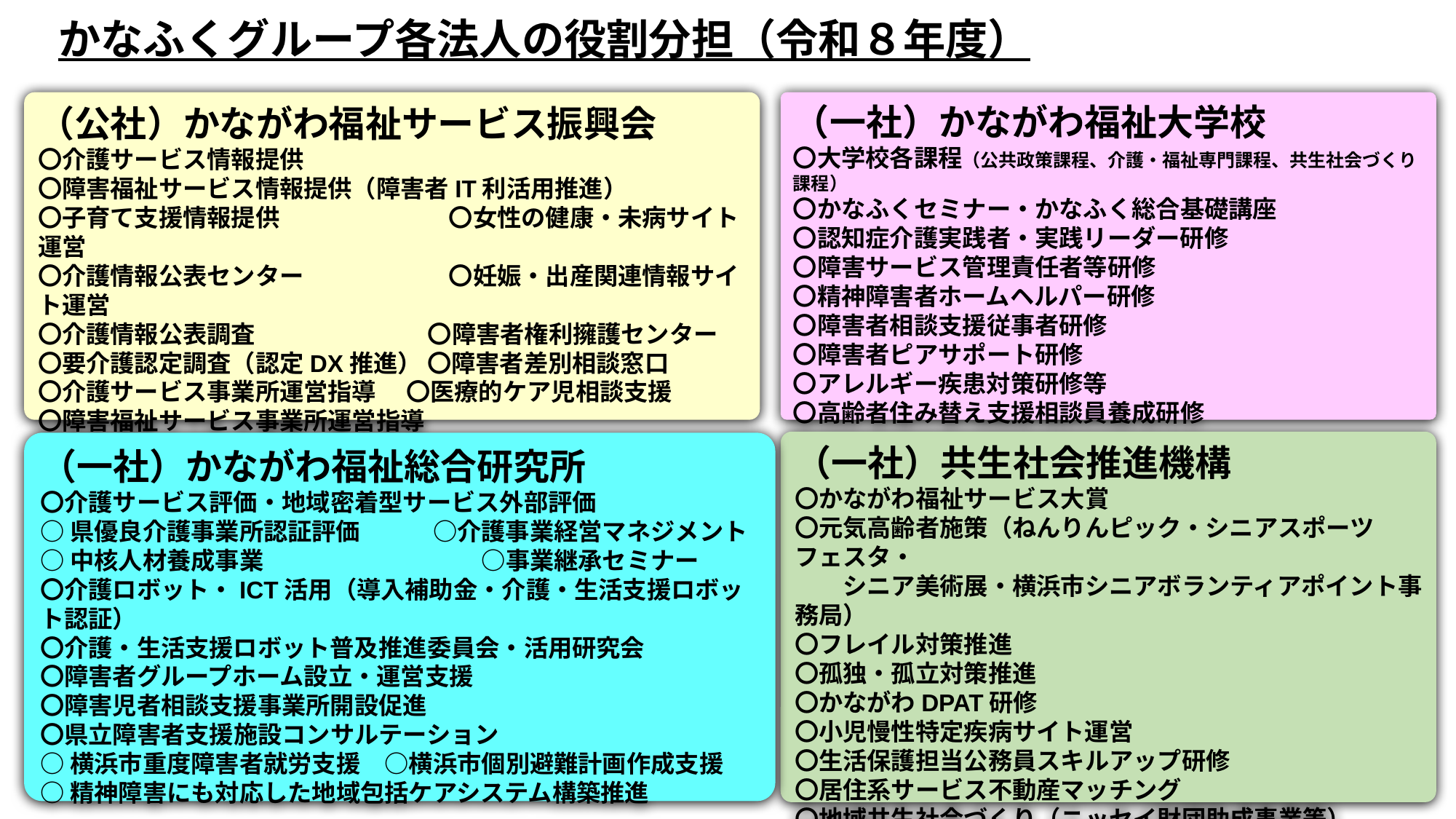

かなふくグループ各法人の役割分担（令和８年度）

（公社）かながわ福祉サービス振興会
〇介護サービス情報提供
〇障害福祉サービス情報提供（障害者IT利活用推進）
〇子育て支援情報提供　　　　　　　〇女性の健康・未病サイト運営
〇介護情報公表センター　　　　　　〇妊娠・出産関連情報サイト運営
〇介護情報公表調査　　　　    　　 〇障害者権利擁護センター
〇要介護認定調査（認定DX推進） 〇障害者差別相談窓口
〇介護サービス事業所運営指導 　〇医療的ケア児相談支援
〇障害福祉サービス事業所運営指導
〇体制届・処遇改善加算の書面審査
（一社）かながわ福祉大学校
〇大学校各課程（公共政策課程、介護・福祉専門課程、共生社会づくり課程）
〇かなふくセミナー・かなふく総合基礎講座
〇認知症介護実践者・実践リーダー研修
〇障害サービス管理責任者等研修
〇精神障害者ホームヘルパー研修
〇障害者相談支援従事者研修
〇障害者ピアサポート研修
〇アレルギー疾患対策研修等
〇高齢者住み替え支援相談員養成研修
（一社）共生社会推進機構
〇かながわ福祉サービス大賞
〇元気高齢者施策（ねんりんピック・シニアスポーツフェスタ・
　　シニア美術展・横浜市シニアボランティアポイント事務局）
〇フレイル対策推進
〇孤独・孤立対策推進
〇かながわDPAT研修
〇小児慢性特定疾病サイト運営　　　　　
〇生活保護担当公務員スキルアップ研修
〇居住系サービス不動産マッチング
〇地域共生社会づくり（ニッセイ財団助成事業等）
（一社）かながわ福祉総合研究所
〇介護サービス評価・地域密着型サービス外部評価
○県優良介護事業所認証評価　　　○介護事業経営マネジメント
○中核人材養成事業　　　　　　　　　○事業継承セミナー
〇介護ロボット・ICT活用（導入補助金・介護・生活支援ロボット認証）
〇介護・生活支援ロボット普及推進委員会・活用研究会
〇障害者グループホーム設立・運営支援
〇障害児者相談支援事業所開設促進
〇県立障害者支援施設コンサルテーション
○横浜市重度障害者就労支援　○横浜市個別避難計画作成支援
○精神障害にも対応した地域包括ケアシステム構築推進